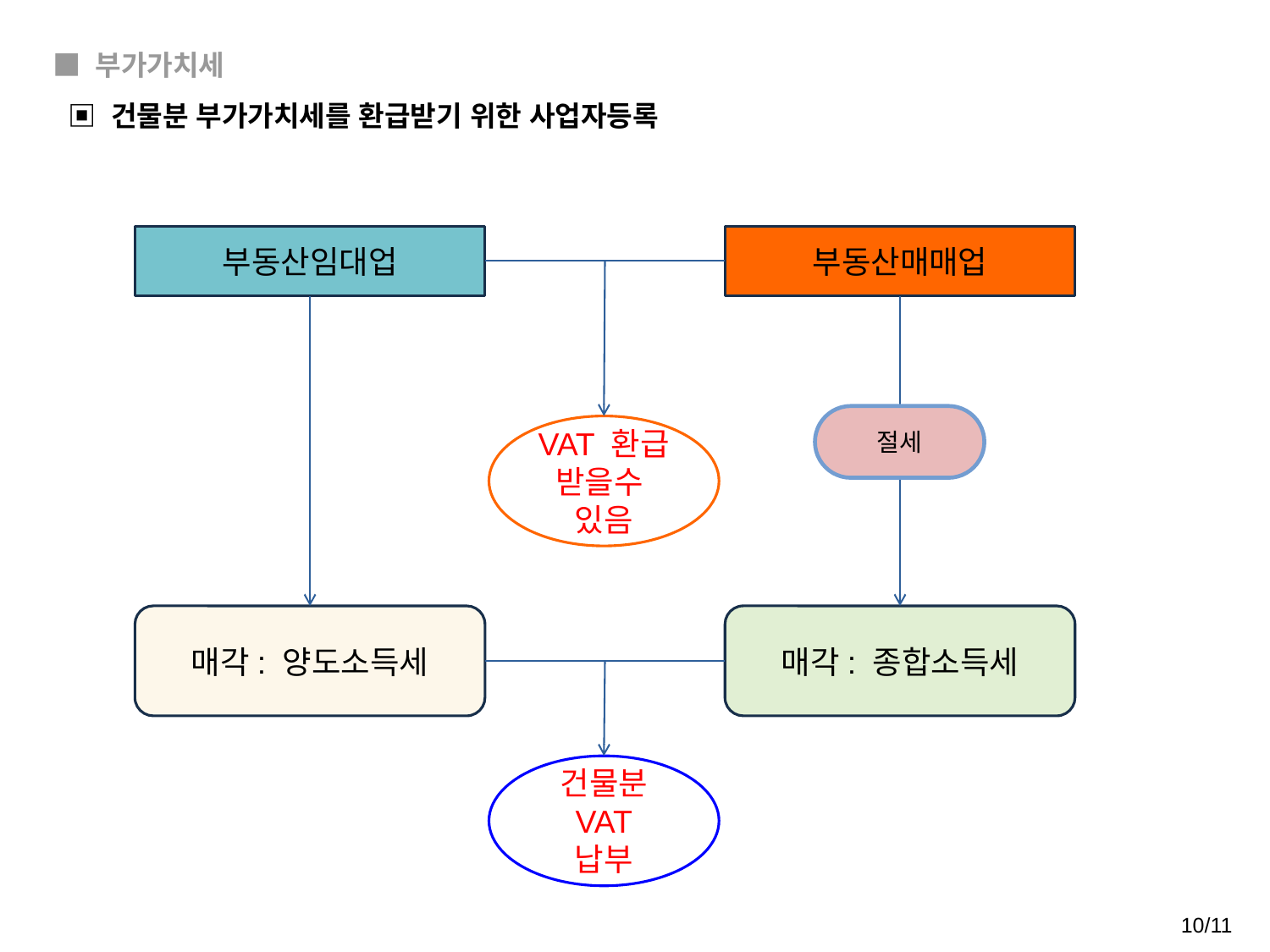

# ■ 부가가치세
  ▣ 건물분 부가가치세를 환급받기 위한 사업자등록
부동산임대업
부동산매매업
절세
VAT 환급
받을수
있음
매각: 양도소득세
매각: 종합소득세
건물분
VAT
납부
10/11